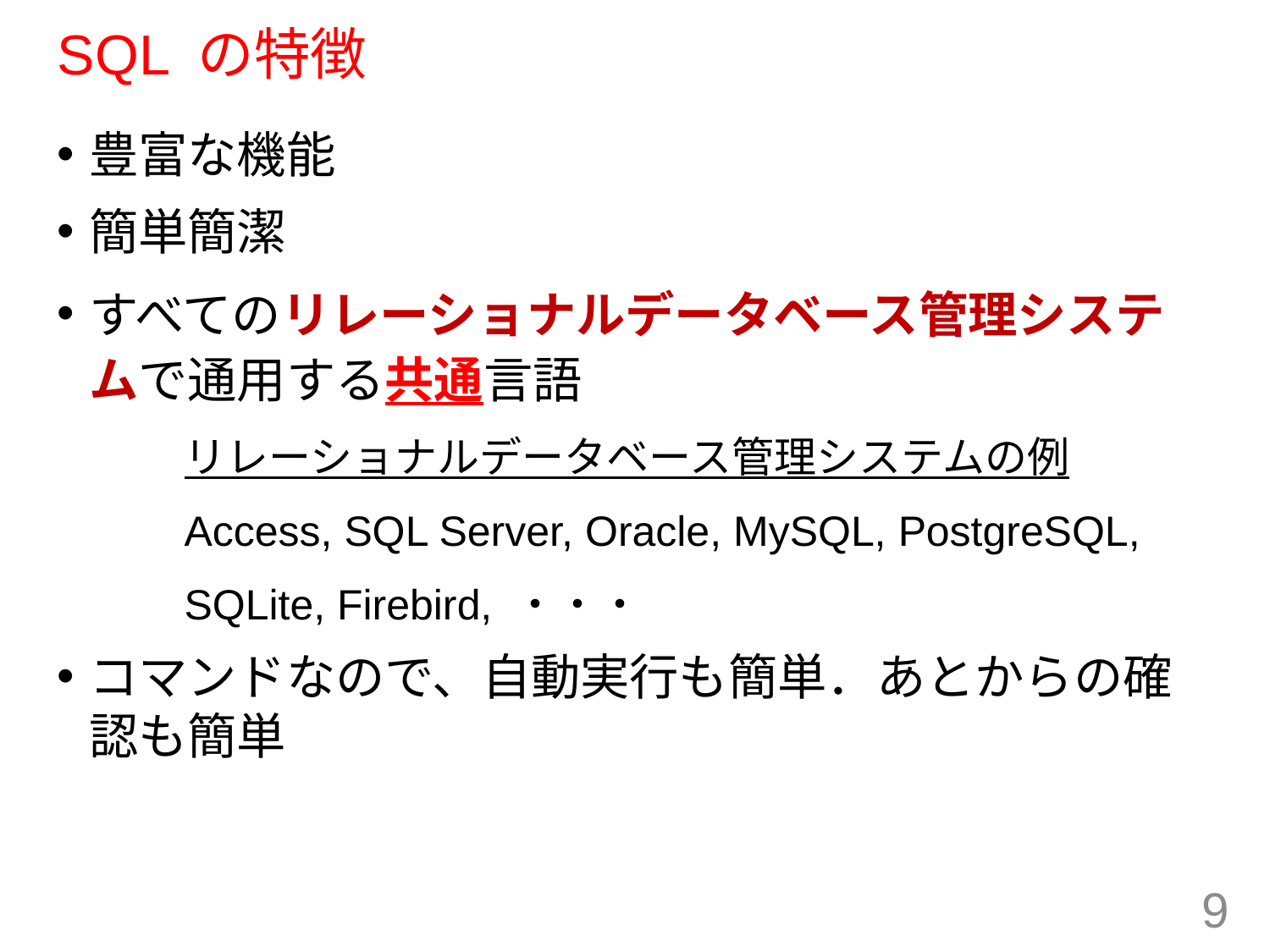

# SQL の特徴
豊富な機能
簡単簡潔
すべてのリレーショナルデータベース管理システムで通用する共通言語
	リレーショナルデータベース管理システムの例
	Access, SQL Server, Oracle, MySQL, PostgreSQL,
	SQLite, Firebird, ・・・
コマンドなので、自動実行も簡単．あとからの確認も簡単

9